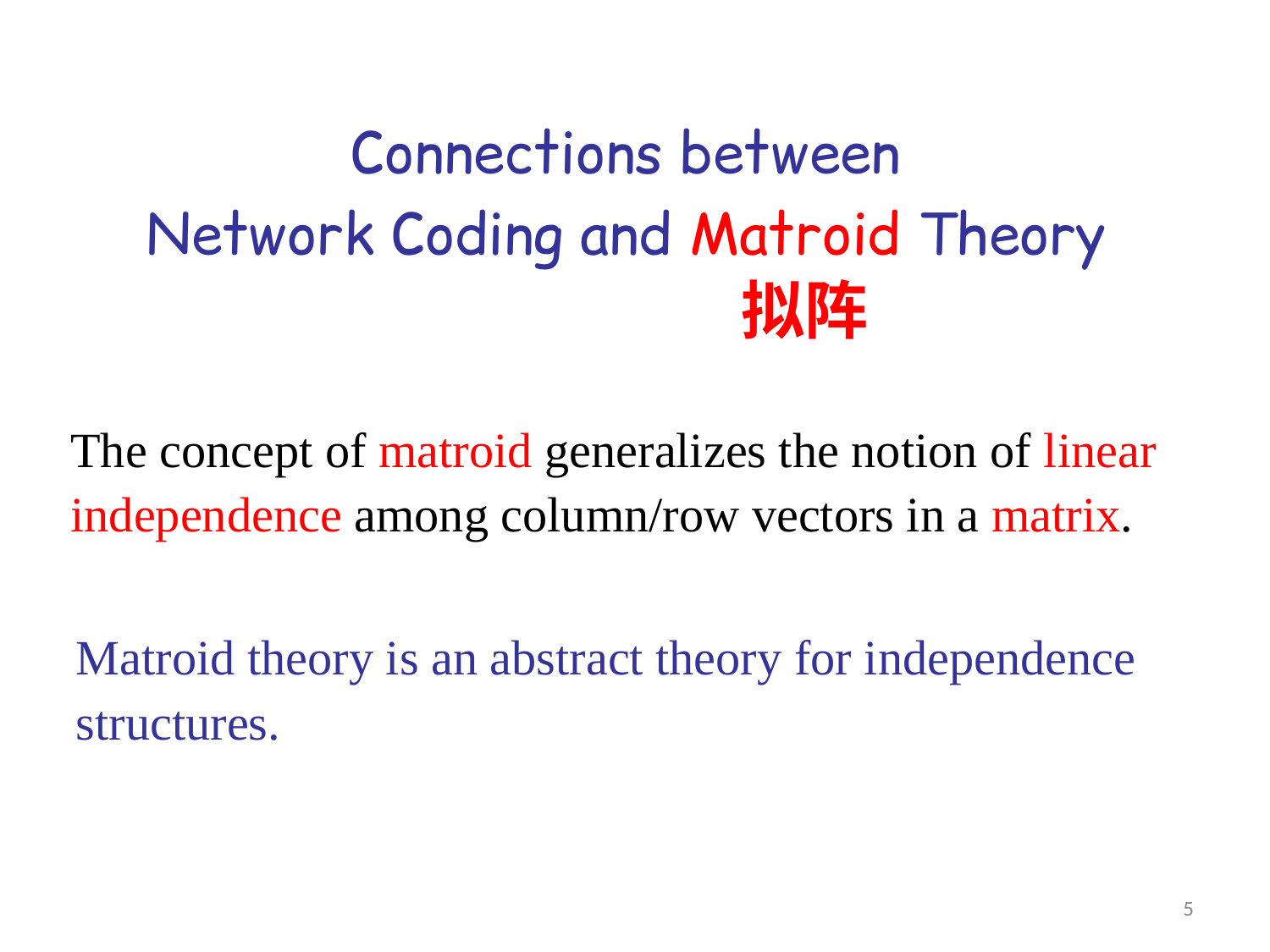

# Connections between Network Coding and Matroid Theory
拟阵
The concept of matroid generalizes the notion of linear independence among column/row vectors in a matrix.
Matroid theory is an abstract theory for independence structures.
5